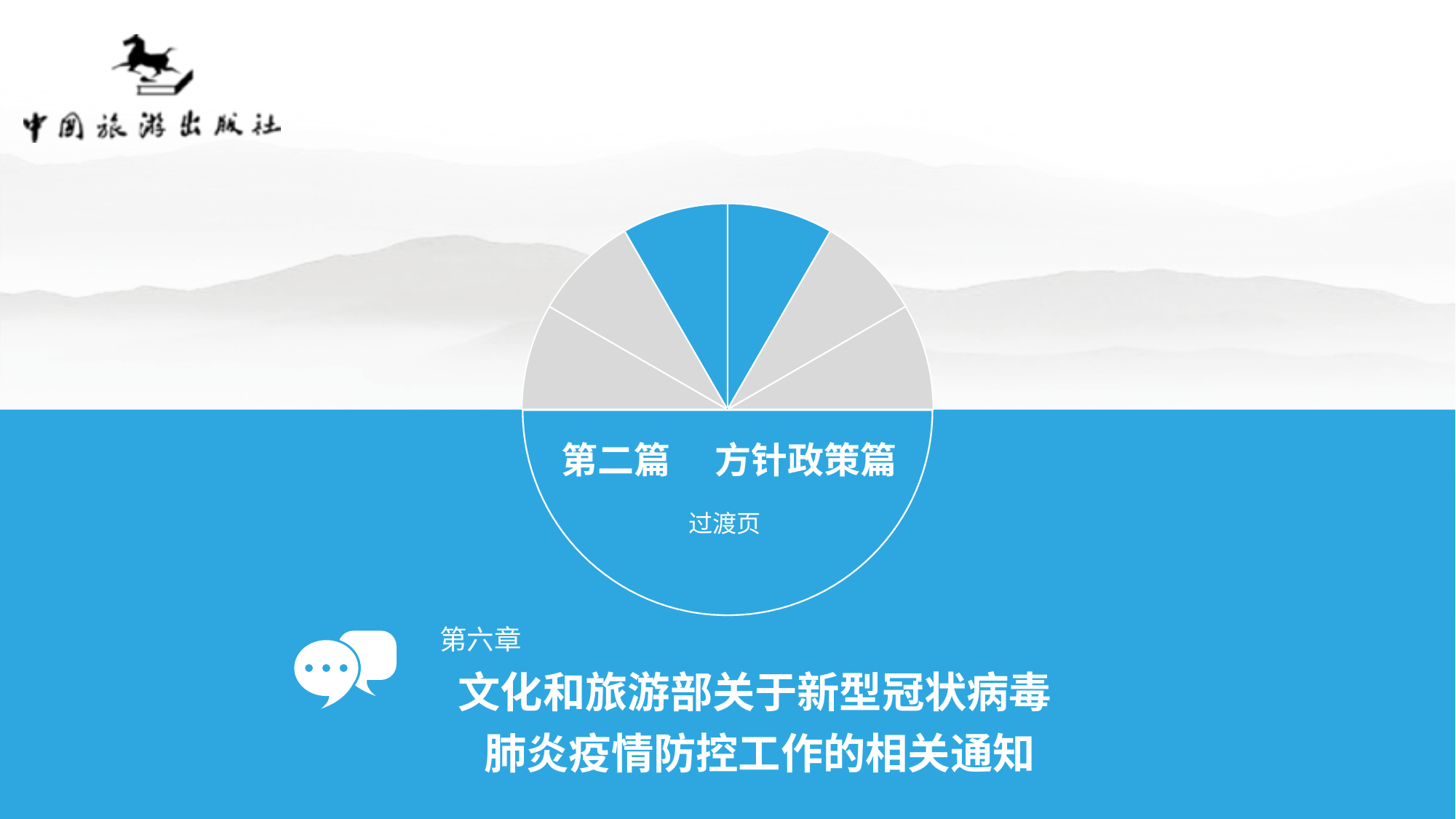

第二篇  方针政策篇
第六章
文化和旅游部关于新型冠状病毒
肺炎疫情防控工作的相关通知